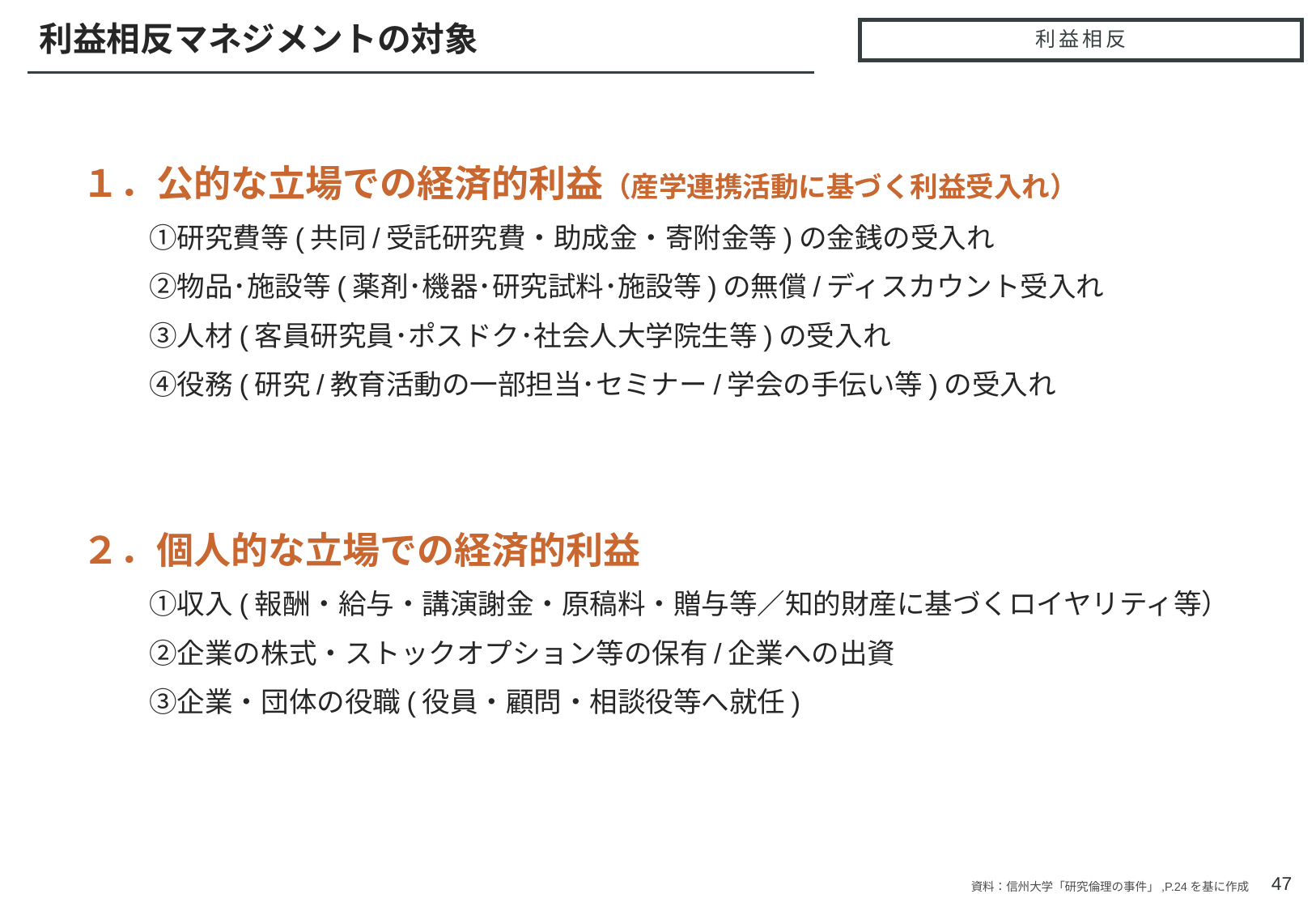

利益相反マネジメントの対象
# 利益相反
１．公的な立場での経済的利益（産学連携活動に基づく利益受入れ）
　 ①研究費等(共同/受託研究費・助成金・寄附金等)の金銭の受入れ
　 ②物品･施設等(薬剤･機器･研究試料･施設等)の無償/ディスカウント受入れ
　 ③人材(客員研究員･ポスドク･社会人大学院生等)の受入れ
　 ④役務(研究/教育活動の一部担当･セミナー/学会の手伝い等)の受入れ

２．個人的な立場での経済的利益
　 ①収入(報酬・給与・講演謝金・原稿料・贈与等／知的財産に基づくロイヤリティ等）
　 ②企業の株式・ストックオプション等の保有/企業への出資
　 ③企業・団体の役職(役員・顧問・相談役等へ就任)
47
資料：信州大学「研究倫理の事件」,P.24を基に作成